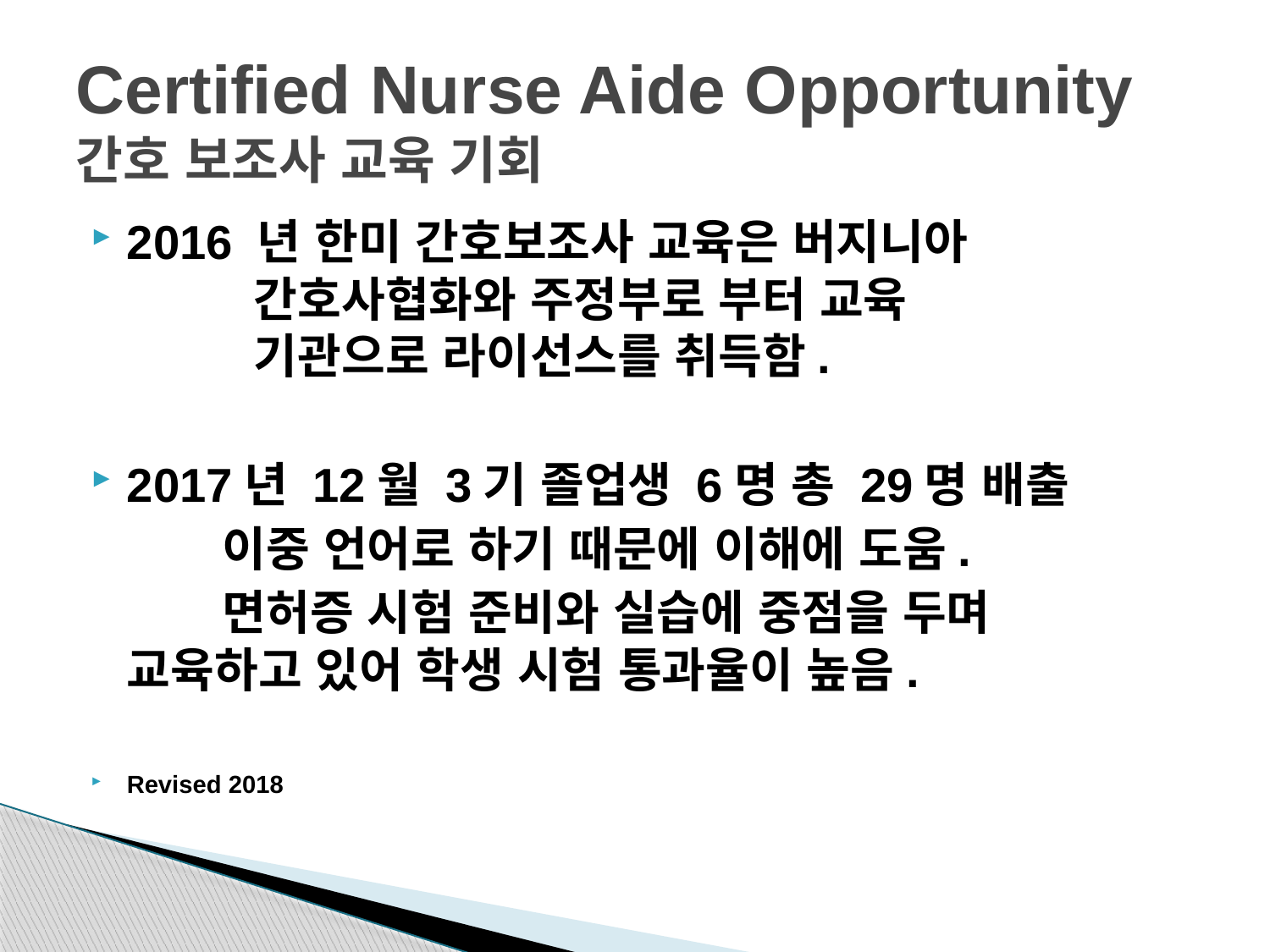

# Certified Nurse Aide Opportunity 간호 보조사 교육 기회
2016 년 한미 간호보조사 교육은 버지니아 			간호사협화와 주정부로 부터 교육 			기관으로 라이선스를 취득함.

2017년 12월 3기 졸업생 6명 총 29명 배출
         이중 언어로 하기 때문에 이해에 도움.
         면허증 시험 준비와 실습에 중점을 두며      	  교육하고 있어 학생 시험 통과율이 높음.

Revised 2018